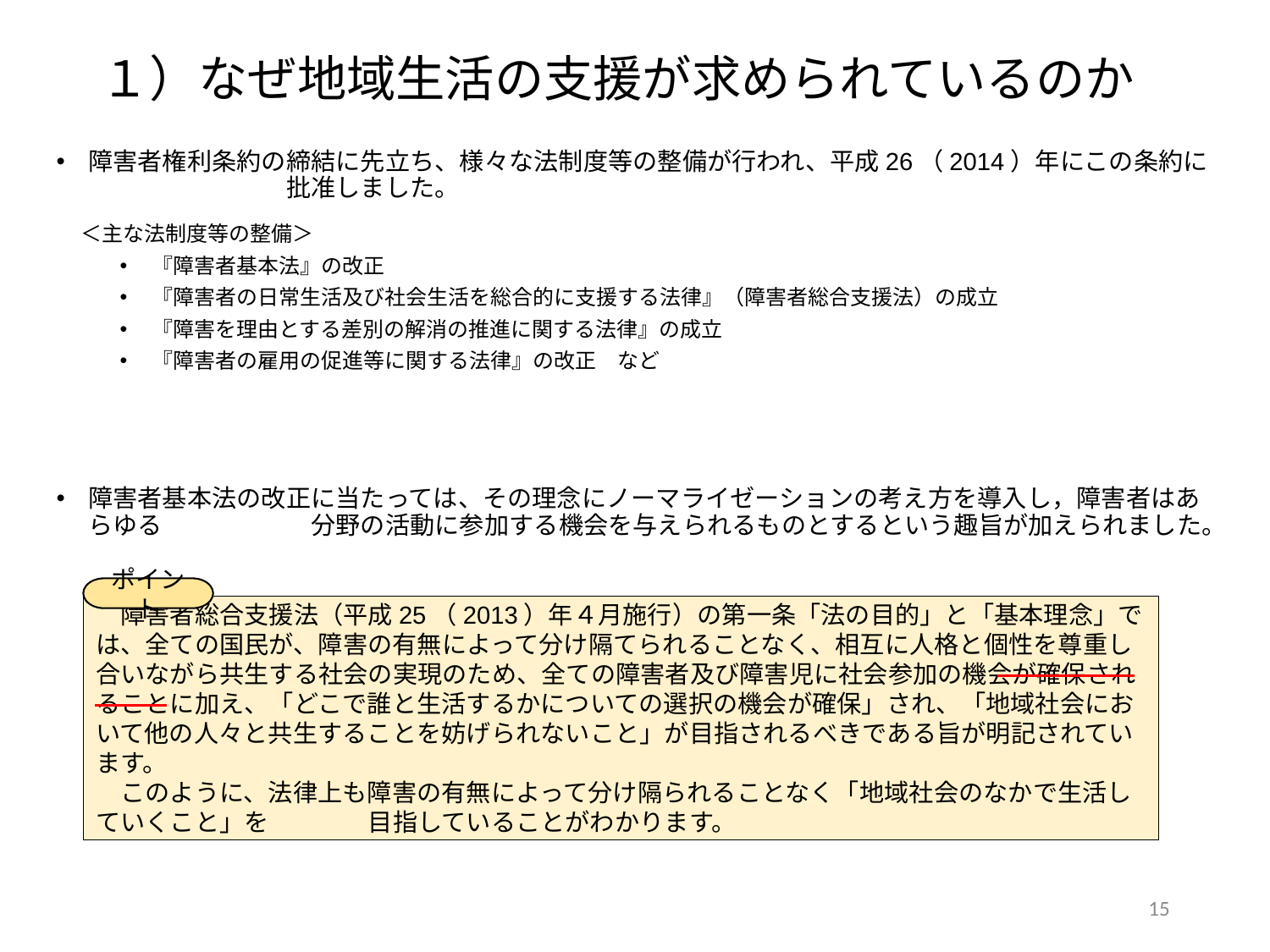

１）なぜ地域生活の支援が求められているのか
障害者権利条約の締結に先立ち、様々な法制度等の整備が行われ、平成26（2014）年にこの条約に　　　　　　　　批准しました。
　＜主な法制度等の整備＞
『障害者基本法』の改正
『障害者の日常生活及び社会生活を総合的に支援する法律』（障害者総合支援法）の成立
『障害を理由とする差別の解消の推進に関する法律』の成立
『障害者の雇用の促進等に関する法律』の改正　など

障害者基本法の改正に当たっては、その理念にノーマライゼーションの考え方を導入し，障害者はあらゆる　　　　　　分野の活動に参加する機会を与えられるものとするという趣旨が加えられました。

ポイント
　障害者総合支援法（平成25（2013）年４月施行）の第一条「法の目的」と「基本理念」では、全ての国民が、障害の有無によって分け隔てられることなく、相互に人格と個性を尊重し合いながら共生する社会の実現のため、全ての障害者及び障害児に社会参加の機会が確保されることに加え、「どこで誰と生活するかについての選択の機会が確保」され、「地域社会において他の人々と共生することを妨げられないこと」が目指されるべきである旨が明記されています。
　このように、法律上も障害の有無によって分け隔られることなく「地域社会のなかで生活していくこと」を　　　　目指していることがわかります。
15